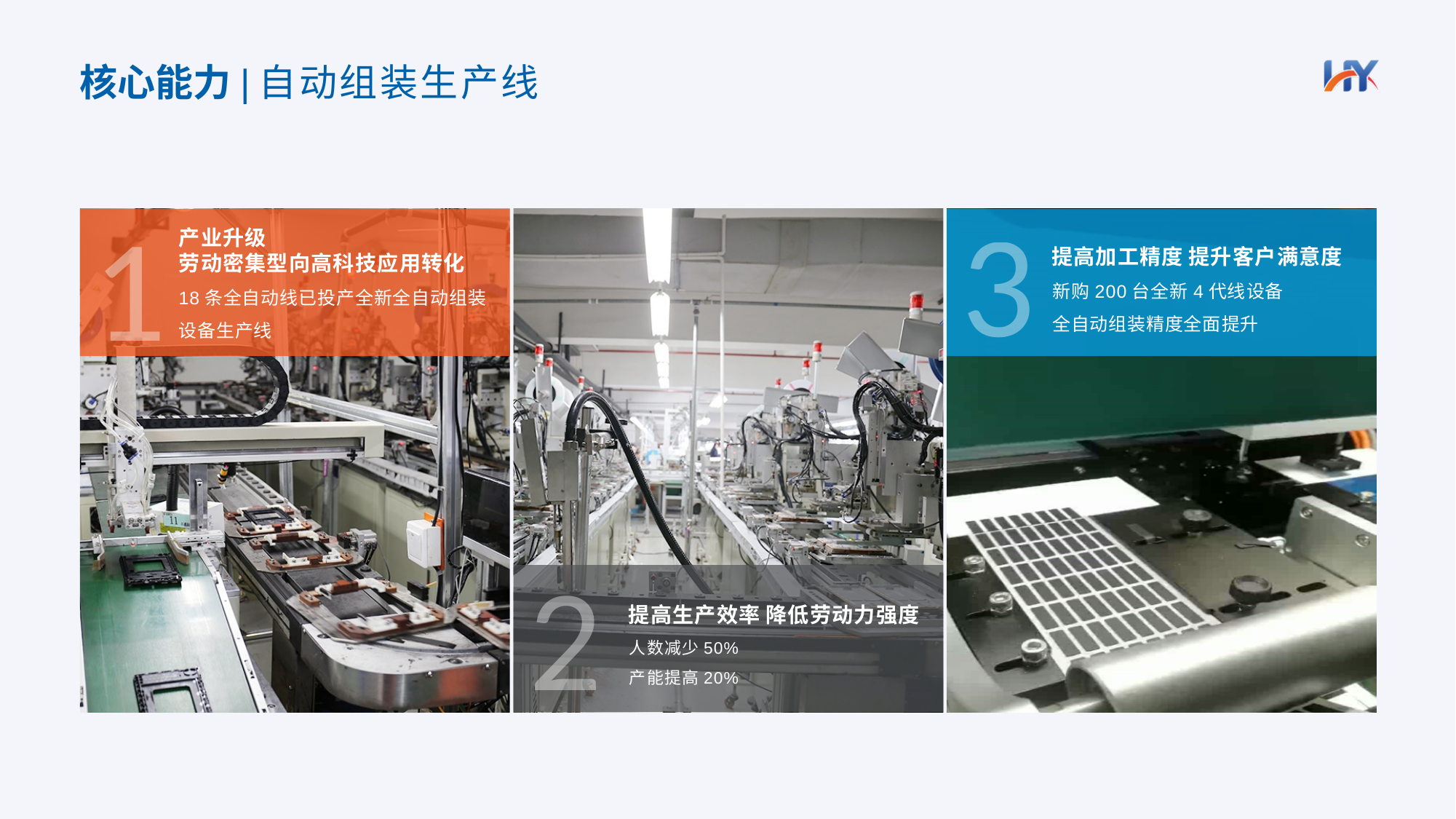

核心能力|自动组装生产线
3

1

2

产业升级
劳动密集型向高科技应用转化
18条全自动线已投产全新全自动组装设备生产线
提高加工精度 提升客户满意度
新购200台全新4代线设备
全自动组装精度全面提升
提高生产效率 降低劳动力强度
人数减少50%
产能提高20%